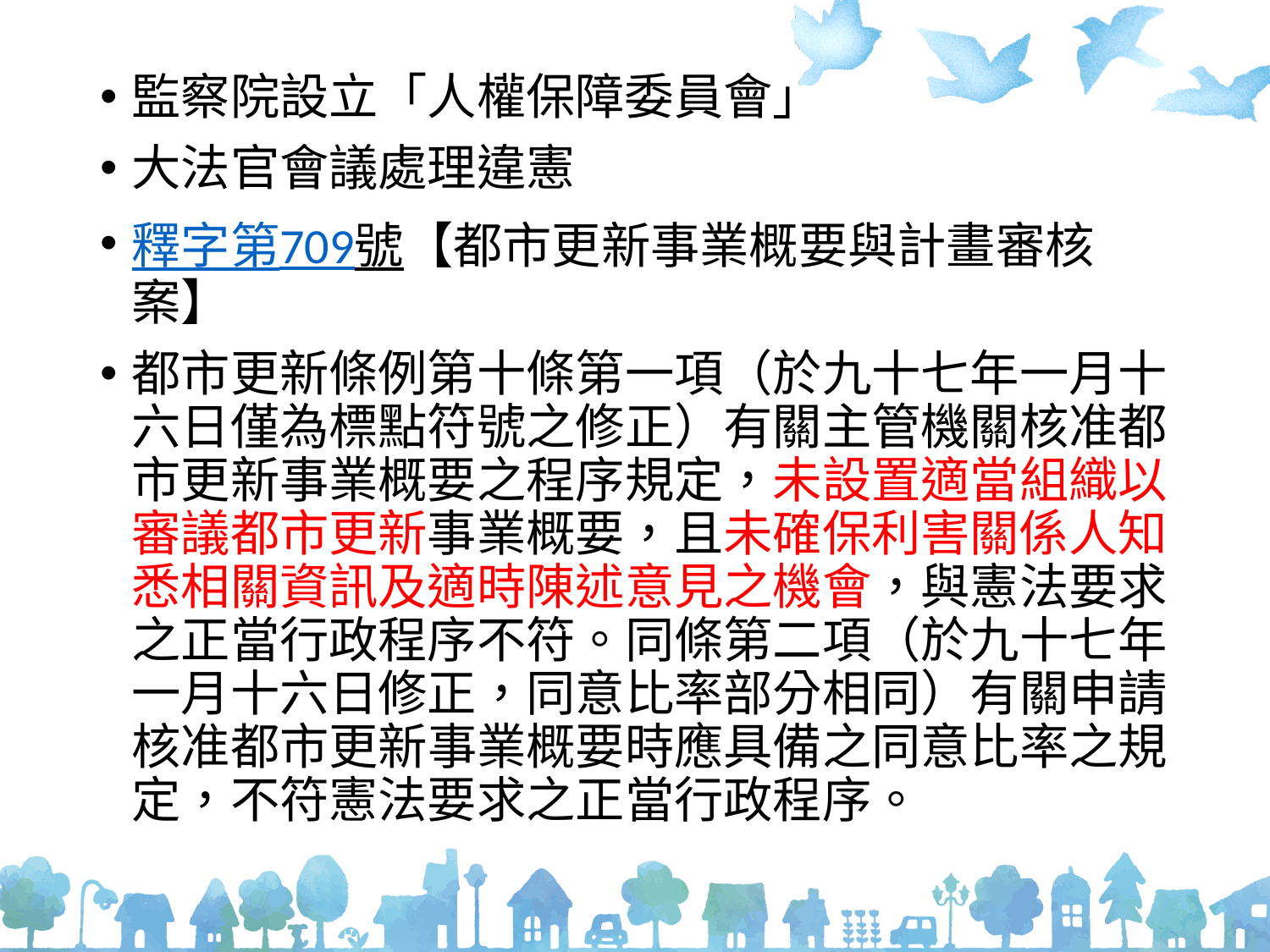

#
監察院設立「人權保障委員會」
大法官會議處理違憲
釋字第709號【都市更新事業概要與計畫審核案】
都市更新條例第十條第一項（於九十七年一月十六日僅為標點符號之修正）有關主管機關核准都市更新事業概要之程序規定，未設置適當組織以審議都市更新事業概要，且未確保利害關係人知悉相關資訊及適時陳述意見之機會，與憲法要求之正當行政程序不符。同條第二項（於九十七年一月十六日修正，同意比率部分相同）有關申請核准都市更新事業概要時應具備之同意比率之規定，不符憲法要求之正當行政程序。